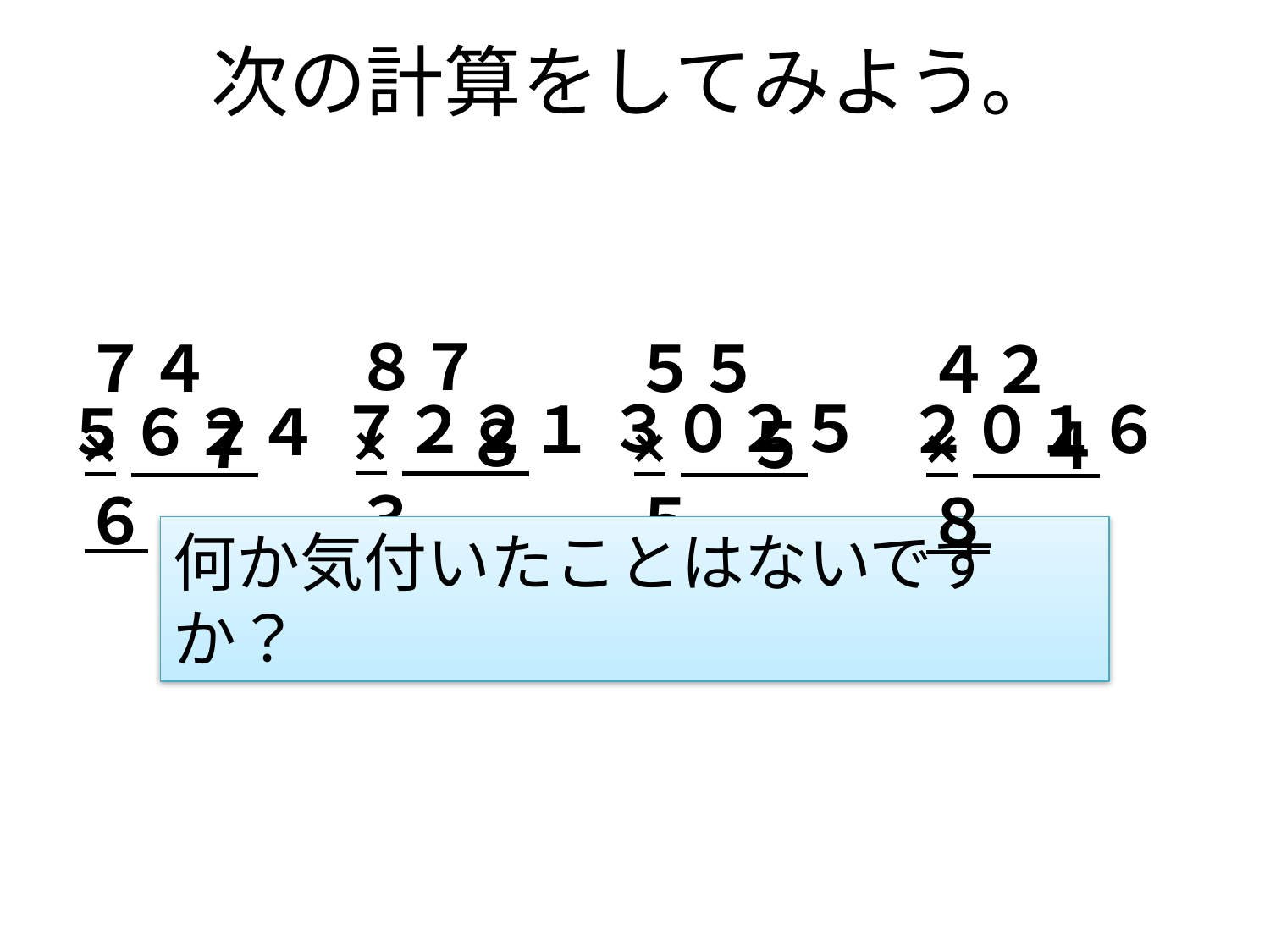

# 次の計算をしてみよう。
　　  ８７
×　８３
　　  ７４
×　７６
　　  ５５
×　５５
　　  ４２×　４８
３０２５
７２２１
２０１６
５６２４
何か気付いたことはないですか？